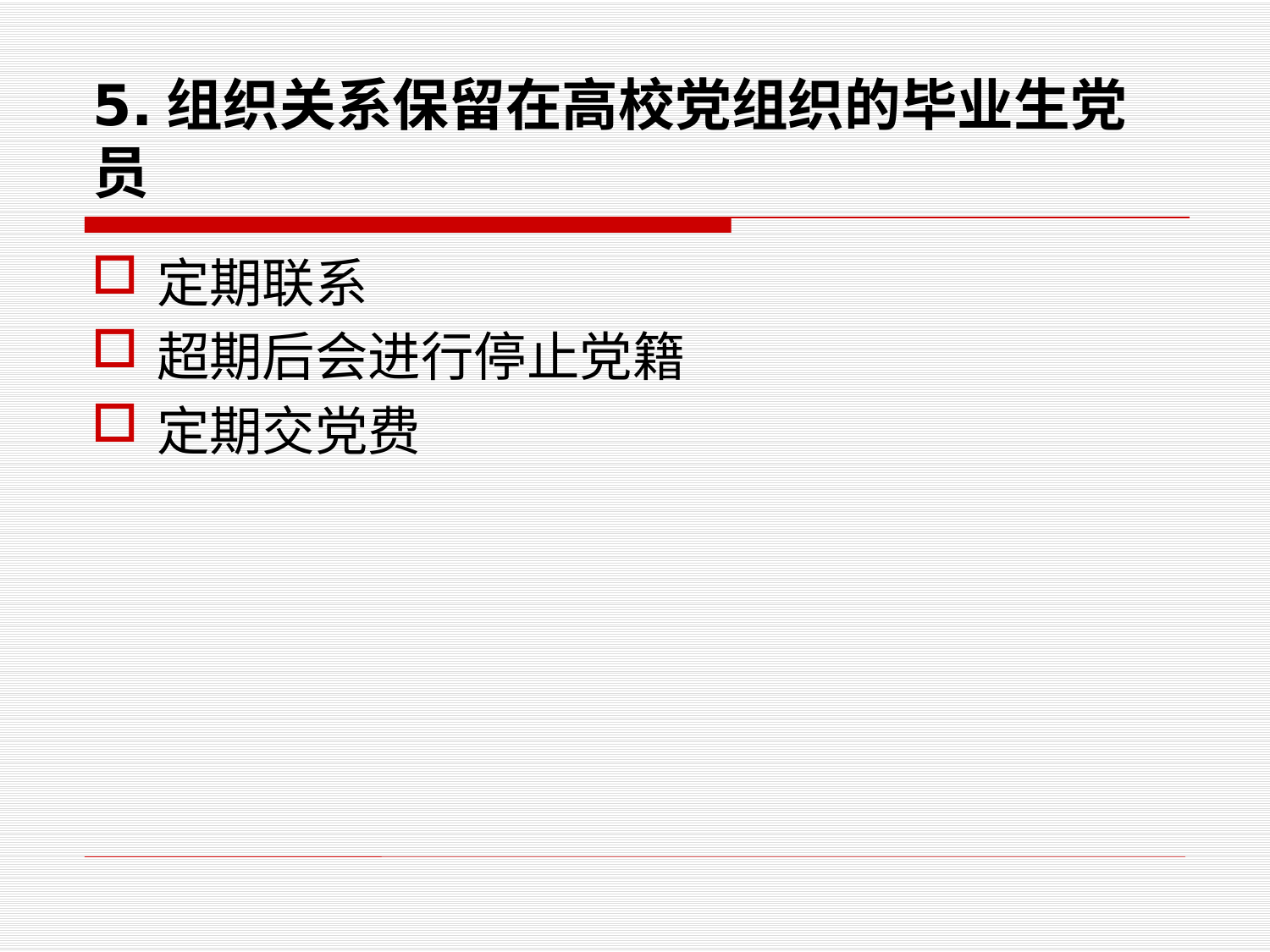

# 5.组织关系保留在高校党组织的毕业生党员
定期联系
超期后会进行停止党籍
定期交党费